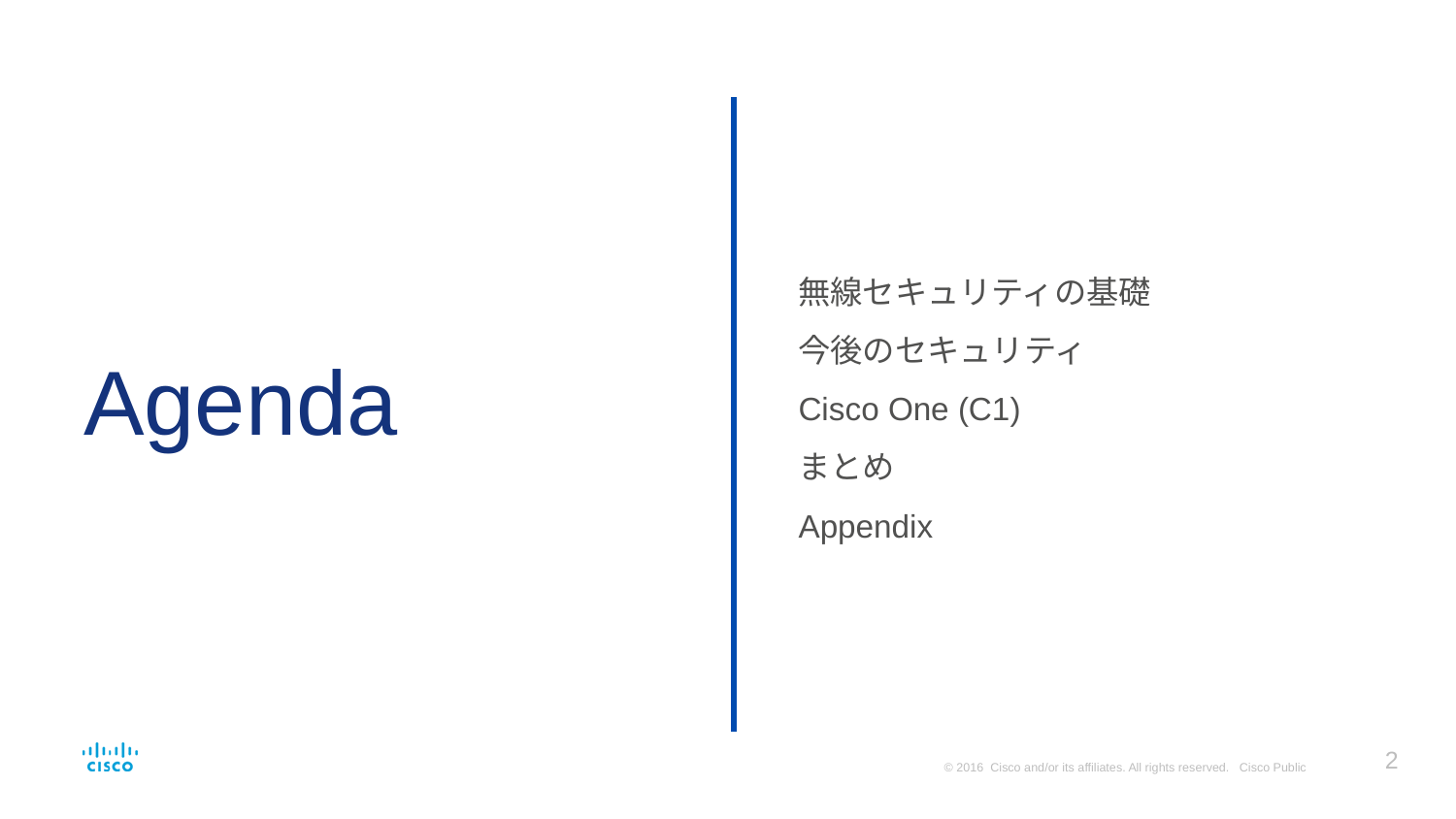

無線セキュリティの基礎
今後のセキュリティ
Cisco One (C1)
まとめ
Appendix
# Agenda